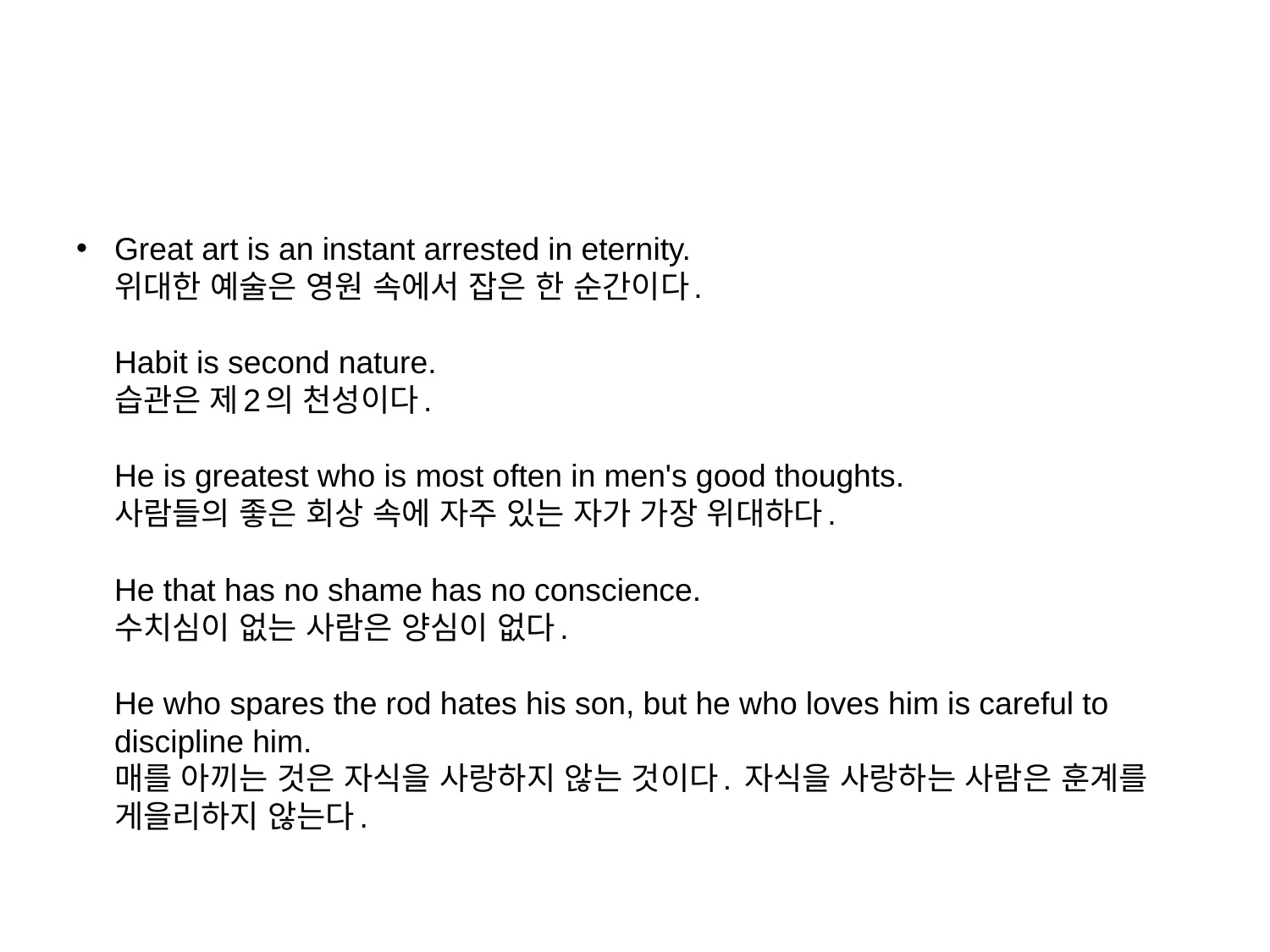

#
Great art is an instant arrested in eternity.
위대한 예술은 영원 속에서 잡은 한 순간이다.
Habit is second nature.
습관은 제2의 천성이다.
He is greatest who is most often in men's good thoughts.
사람들의 좋은 회상 속에 자주 있는 자가 가장 위대하다.
He that has no shame has no conscience.
수치심이 없는 사람은 양심이 없다.
He who spares the rod hates his son, but he who loves him is careful to discipline him.
매를 아끼는 것은 자식을 사랑하지 않는 것이다. 자식을 사랑하는 사람은 훈계를 게을리하지 않는다.